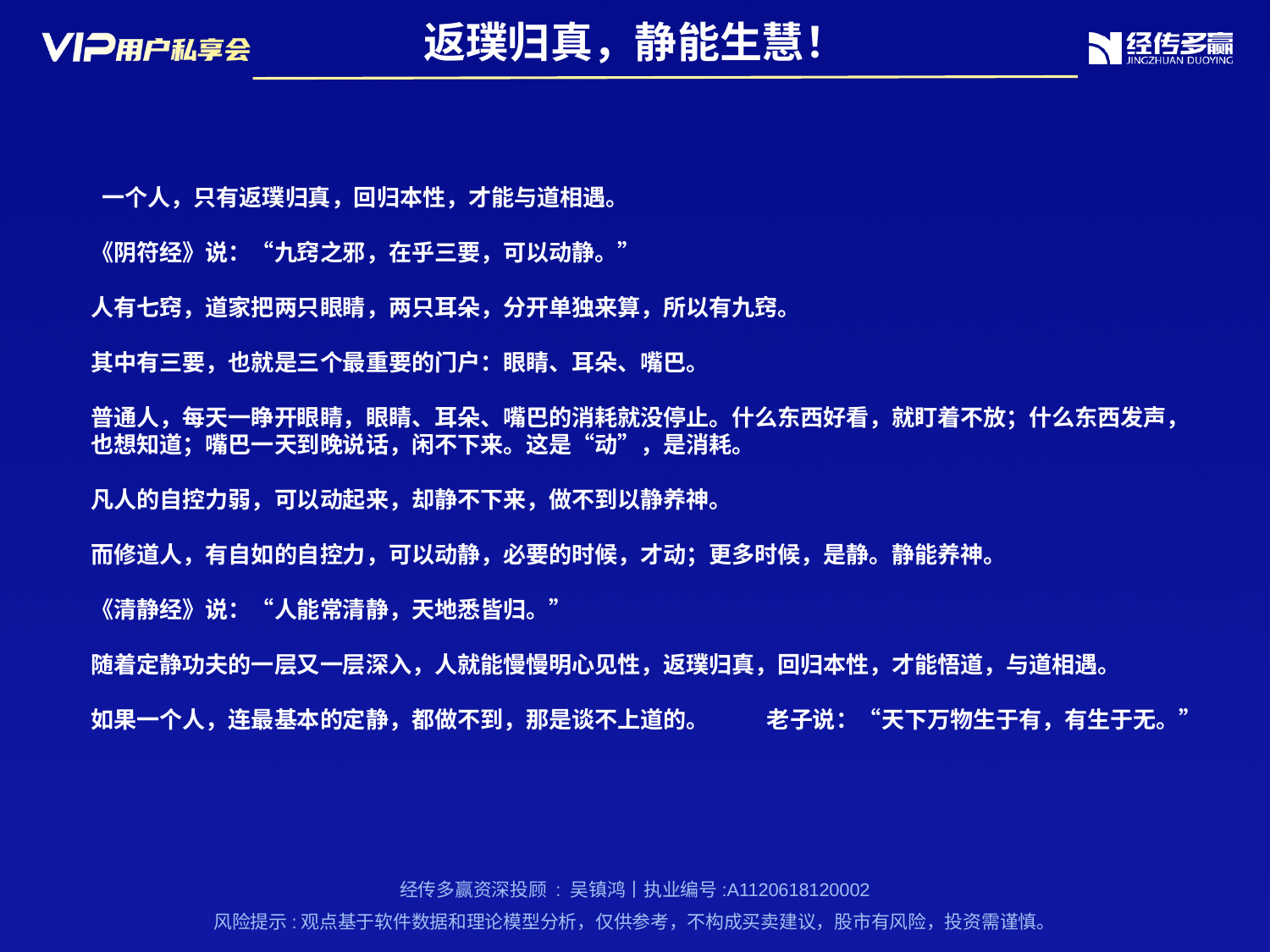

返璞归真，静能生慧！
 一个人，只有返璞归真，回归本性，才能与道相遇。

《阴符经》说：“九窍之邪，在乎三要，可以动静。”

人有七窍，道家把两只眼睛，两只耳朵，分开单独来算，所以有九窍。

其中有三要，也就是三个最重要的门户：眼睛、耳朵、嘴巴。

普通人，每天一睁开眼睛，眼睛、耳朵、嘴巴的消耗就没停止。什么东西好看，就盯着不放；什么东西发声，也想知道；嘴巴一天到晚说话，闲不下来。这是“动”，是消耗。

凡人的自控力弱，可以动起来，却静不下来，做不到以静养神。

而修道人，有自如的自控力，可以动静，必要的时候，才动；更多时候，是静。静能养神。

《清静经》说：“人能常清静，天地悉皆归。”

随着定静功夫的一层又一层深入，人就能慢慢明心见性，返璞归真，回归本性，才能悟道，与道相遇。

如果一个人，连最基本的定静，都做不到，那是谈不上道的。           老子说：“天下万物生于有，有生于无。”